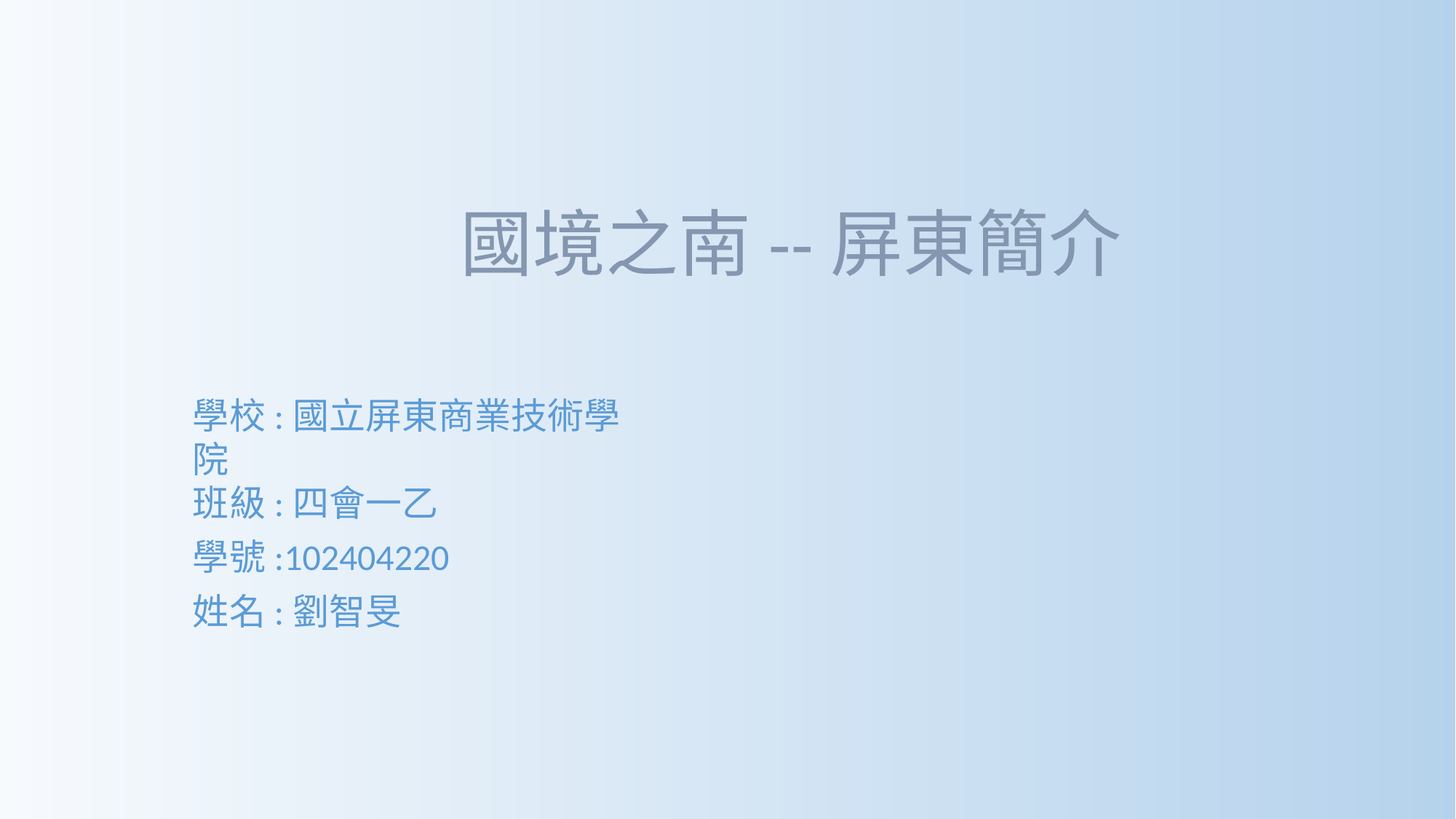

# 國境之南--屏東簡介
學校:國立屏東商業技術學院
班級:四會一乙
學號:102404220
姓名:劉智旻